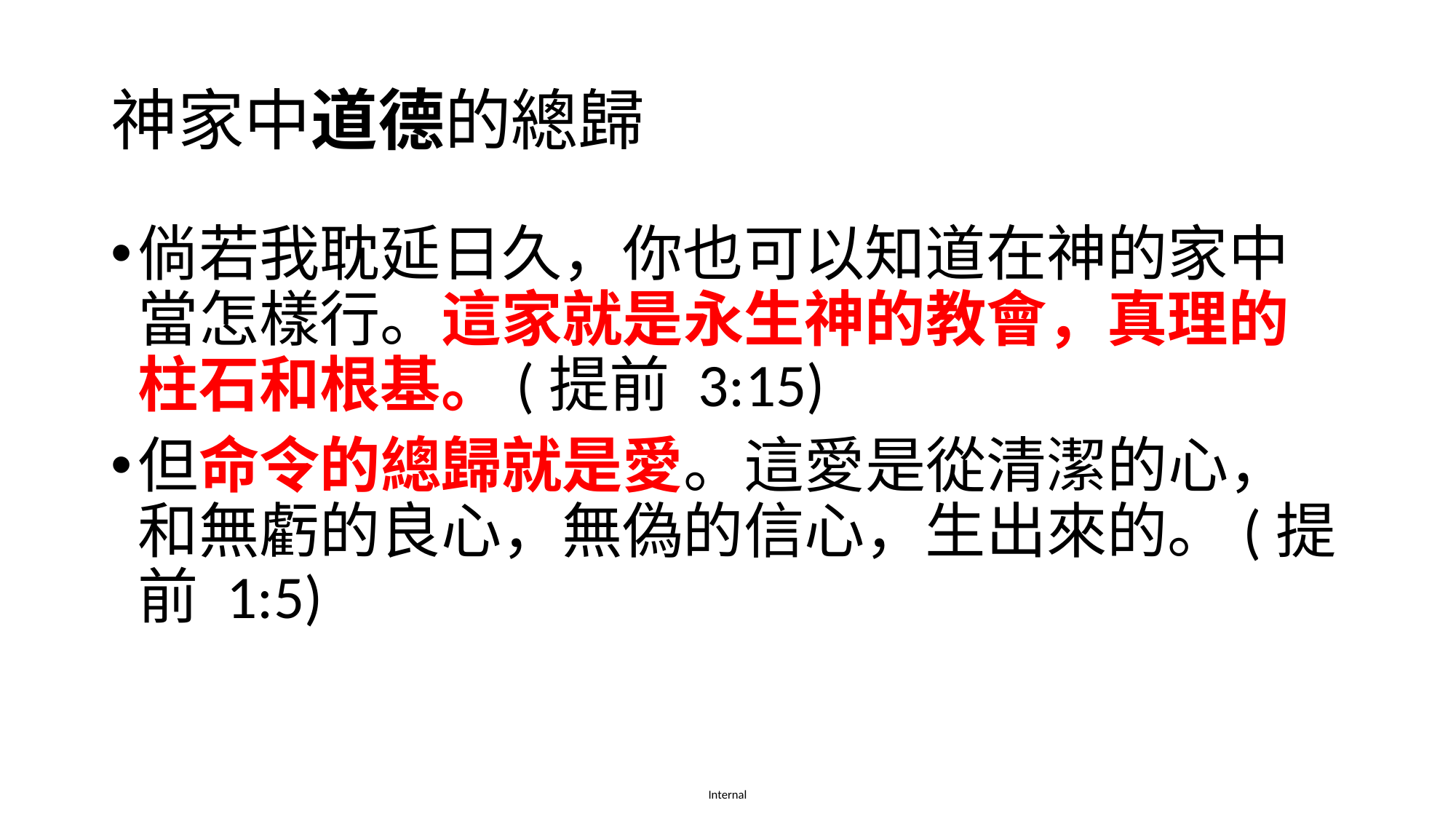

# 神家中道德的總歸
倘若我耽延日久，你也可以知道在神的家中當怎樣行。這家就是永生神的教會，真理的柱石和根基。(提前 3:15)
但命令的總歸就是愛。這愛是從清潔的心，和無虧的良心，無偽的信心，生出來的。(提前 1:5)